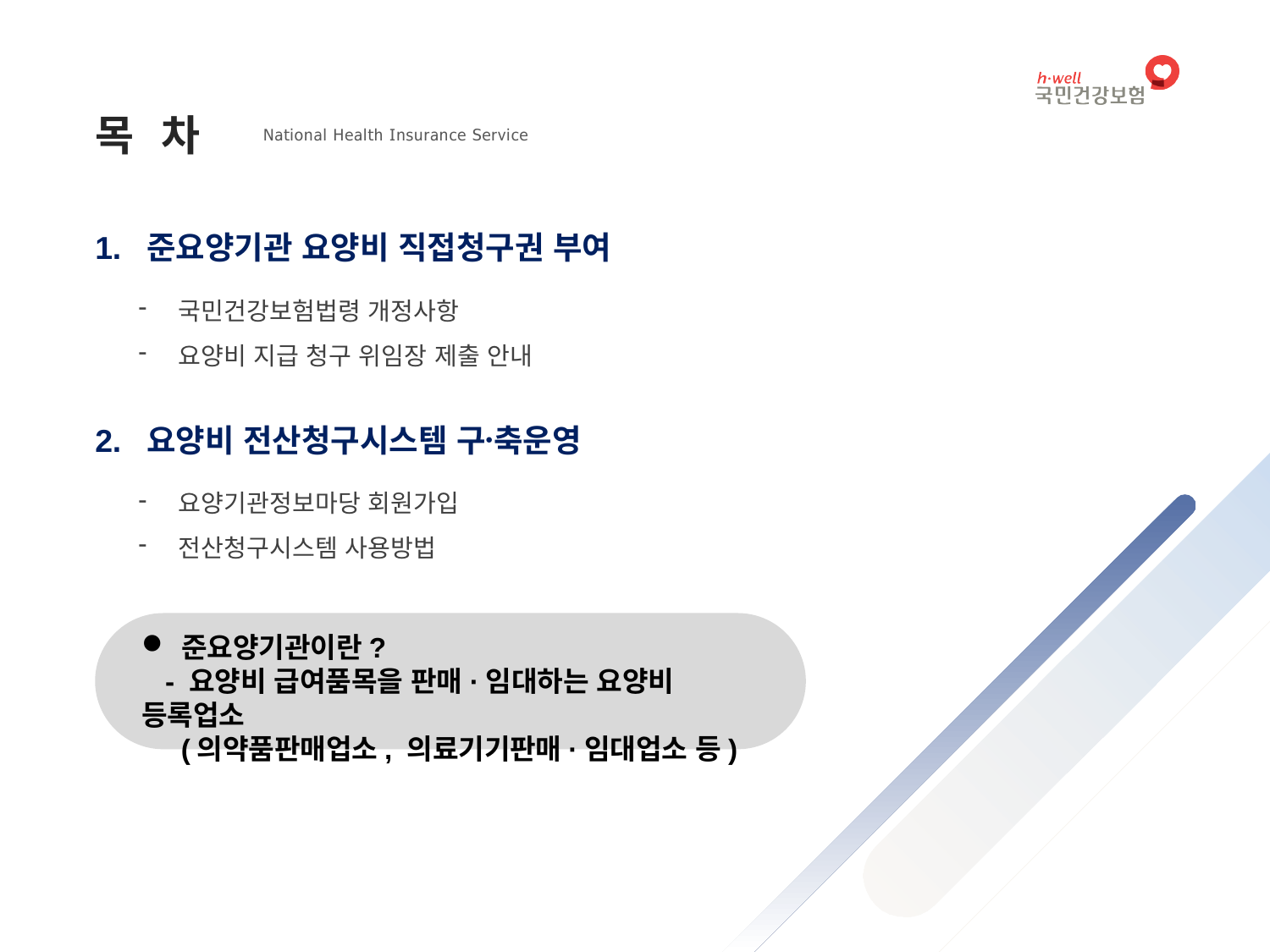

목     차
National Health Insurance Service
1.  준요양기관 요양비 직접청구권 부여
국민건강보험법령 개정사항
요양비 지급 청구 위임장 제출 안내
2.  요양비 전산청구시스템 구축〮운영
요양기관정보마당 회원가입
전산청구시스템 사용방법

준요양기관이란?
   - 요양비 급여품목을 판매·임대하는 요양비 등록업소
     (의약품판매업소, 의료기기판매·임대업소 등)